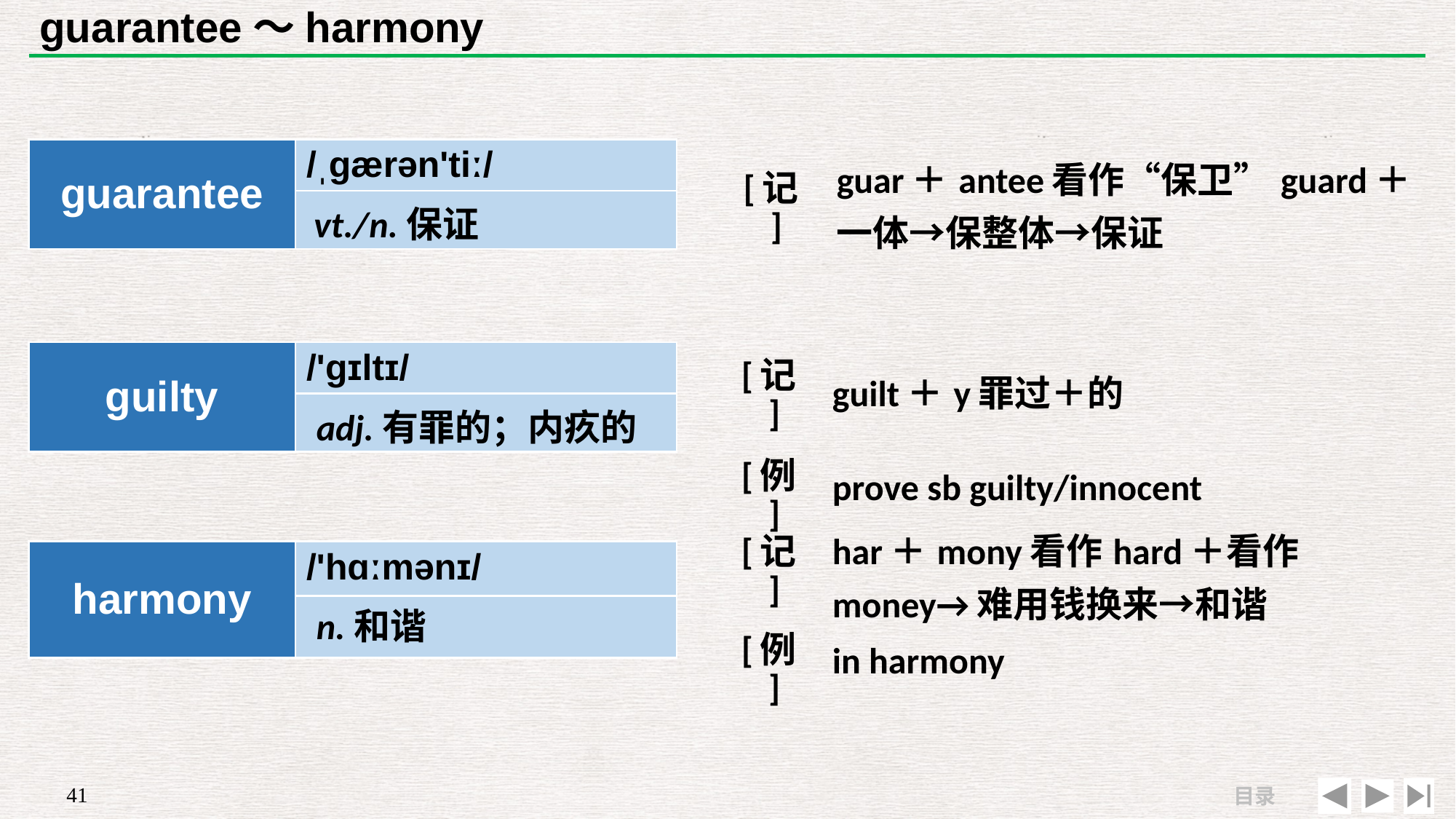

# guarantee～harmony

| guarantee | /ˌɡærən'tiː/ |
| --- | --- |
|  |  |
| [记] | guar＋antee看作“保卫”guard＋一体→保整体→保证 |
| --- | --- |
|  |  |
vt./n.保证
| [记] | guilt＋y罪过＋的 |
| --- | --- |
| [例] | prove sb guilty/innocent |
| guilty | /'ɡɪltɪ/ |
| --- | --- |
|  |  |
adj.有罪的；内疚的
| [记] | har＋mony看作hard＋看作money→难用钱换来→和谐 |
| --- | --- |
| [例] | in harmony |
| harmony | /'hɑːmənɪ/ |
| --- | --- |
|  |  |
n.和谐